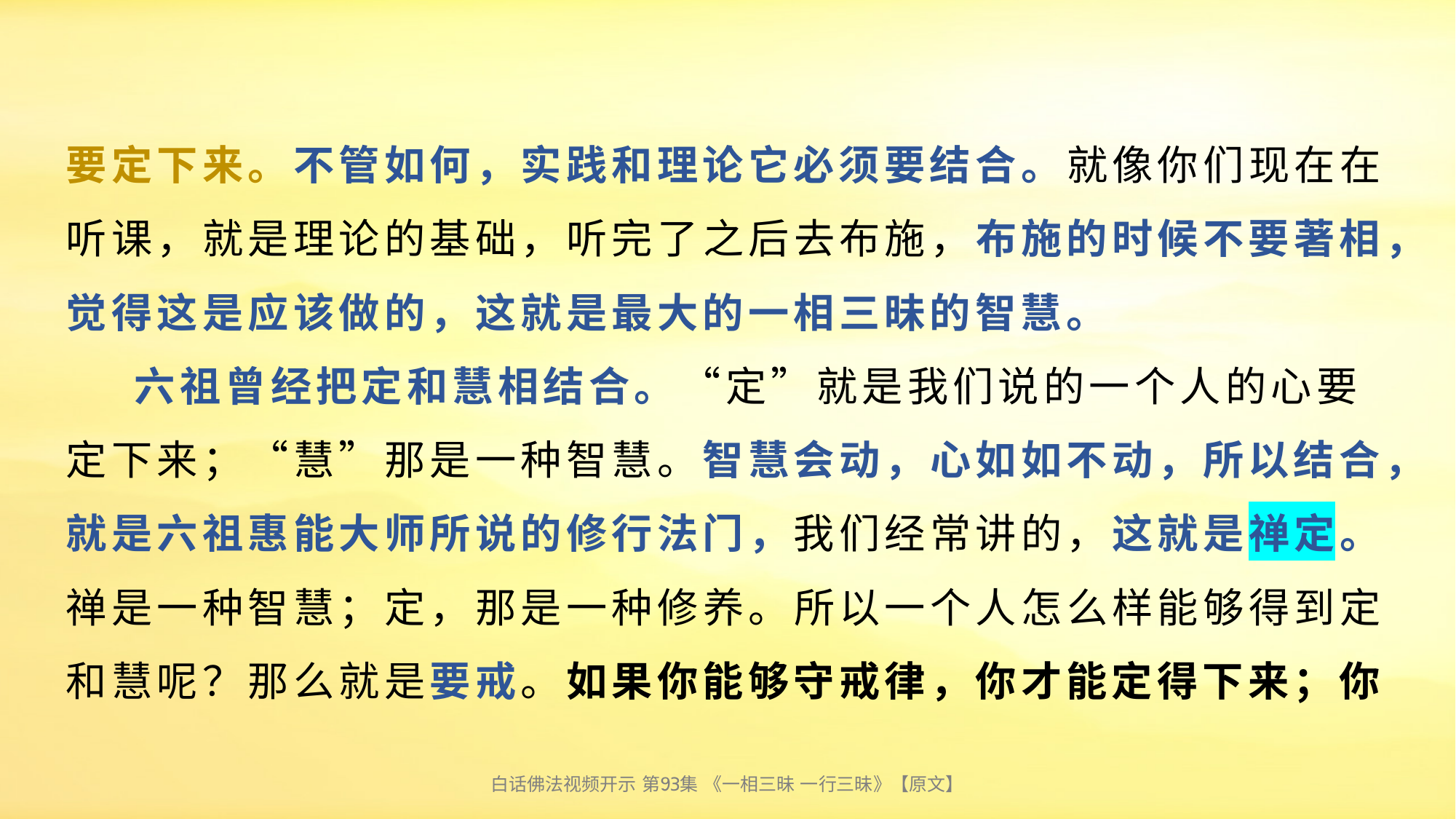

# 要定下来。不管如何，实践和理论它必须要结合。就像你们现在在听课，就是理论的基础，听完了之后去布施，布施的时候不要著相，觉得这是应该做的，这就是最大的一相三昧的智慧。 六祖曾经把定和慧相结合。“定”就是我们说的一个人的心要定下来；“慧”那是一种智慧。智慧会动，心如如不动，所以结合，就是六祖惠能大师所说的修行法门，我们经常讲的，这就是禅定。禅是一种智慧；定，那是一种修养。所以一个人怎么样能够得到定和慧呢？那么就是要戒。如果你能够守戒律，你才能定得下来；你
白话佛法视频开示 第93集 《一相三昧 一行三昧》【原文】